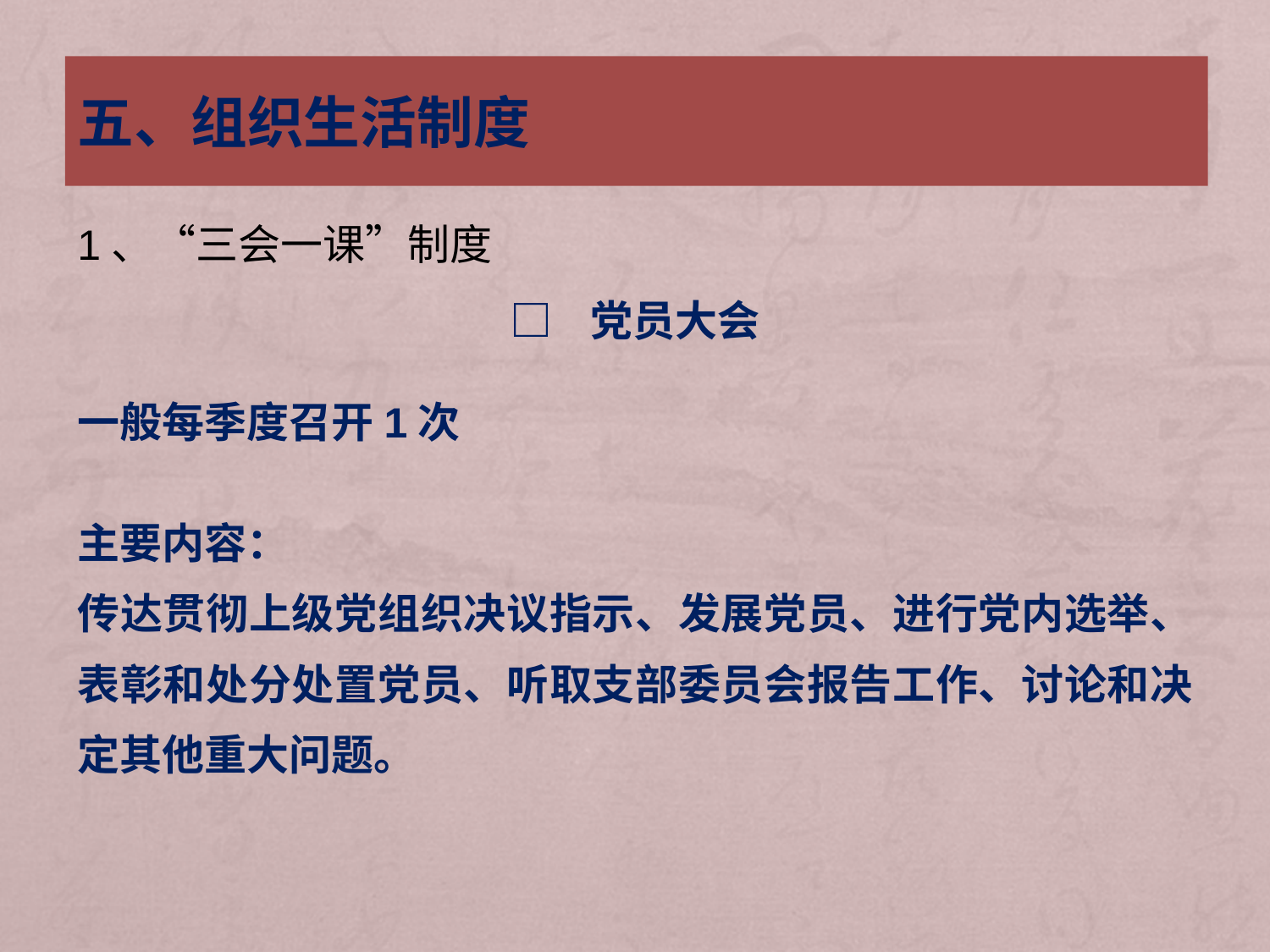

五、组织生活制度
1、“三会一课”制度
□   党员大会

一般每季度召开1次

主要内容：
传达贯彻上级党组织决议指示、发展党员、进行党内选举、表彰和处分处置党员、听取支部委员会报告工作、讨论和决定其他重大问题。